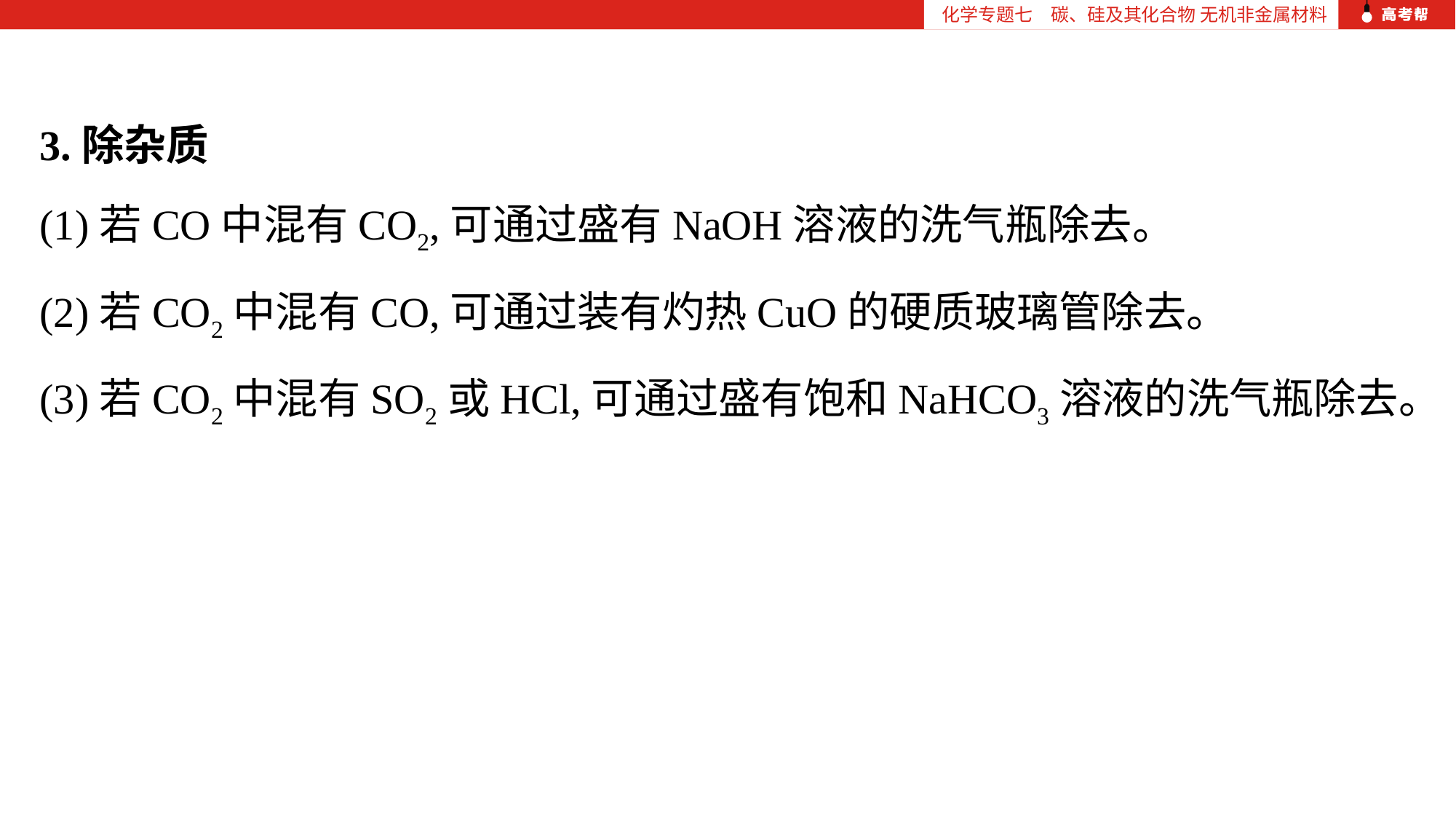

化学专题七　碳、硅及其化合物 无机非金属材料

3.除杂质
(1)若CO中混有CO2,可通过盛有NaOH溶液的洗气瓶除去。
(2)若CO2中混有CO,可通过装有灼热CuO的硬质玻璃管除去。
(3)若CO2中混有SO2或HCl,可通过盛有饱和NaHCO3溶液的洗气瓶除去。